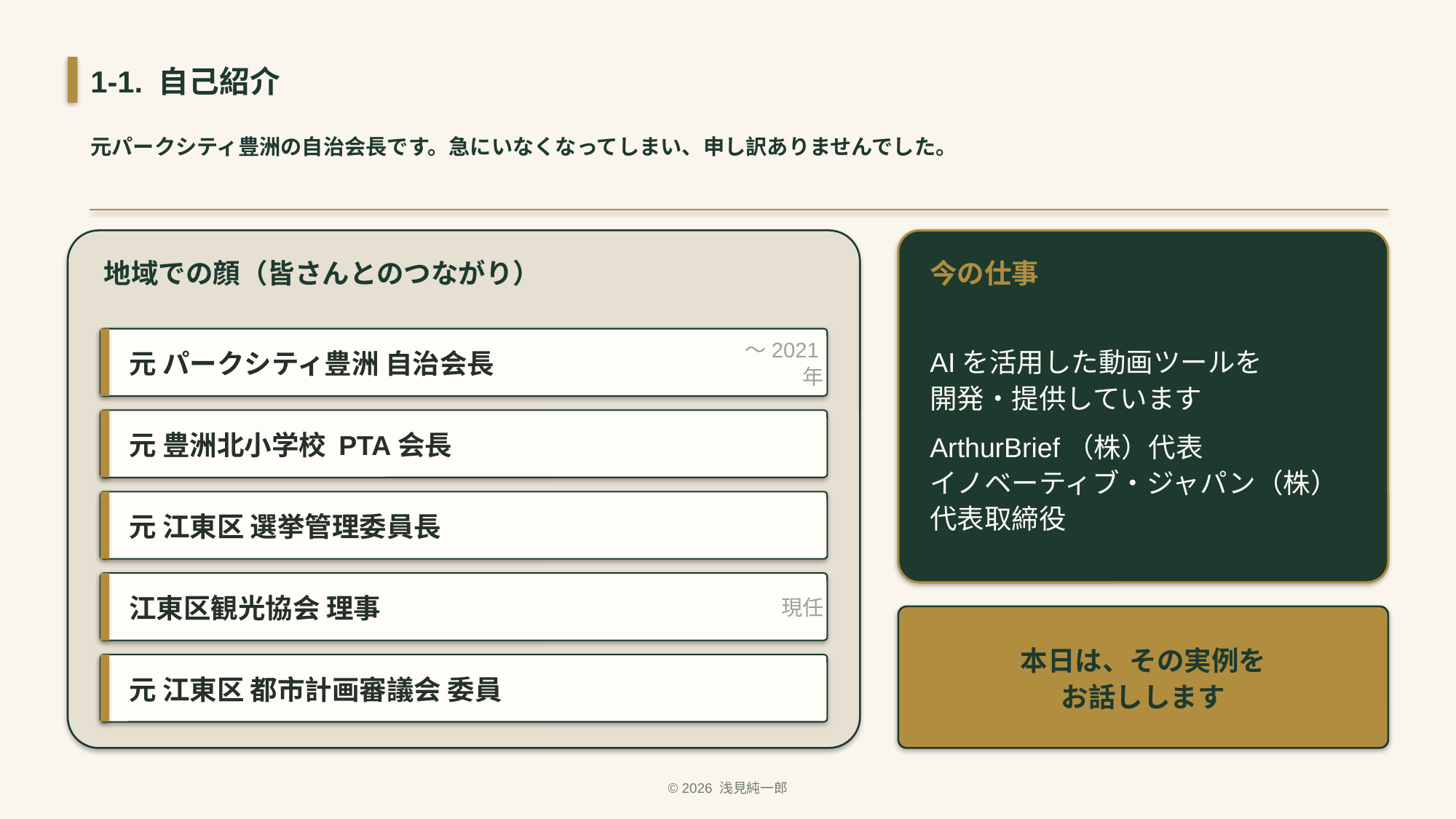

1-1. 自己紹介

元パークシティ豊洲の自治会長です。急にいなくなってしまい、申し訳ありませんでした。

地域での顔（皆さんとのつながり）
今の仕事
AIを活用した動画ツールを
開発・提供しています

ArthurBrief（株）代表
イノベーティブ・ジャパン（株）
代表取締役

元 パークシティ豊洲 自治会長
〜2021年

元 豊洲北小学校 PTA会長

元 江東区 選挙管理委員長

江東区観光協会 理事
現任

本日は、その実例を
お話しします

元 江東区 都市計画審議会 委員
© 2026 浅見純一郎